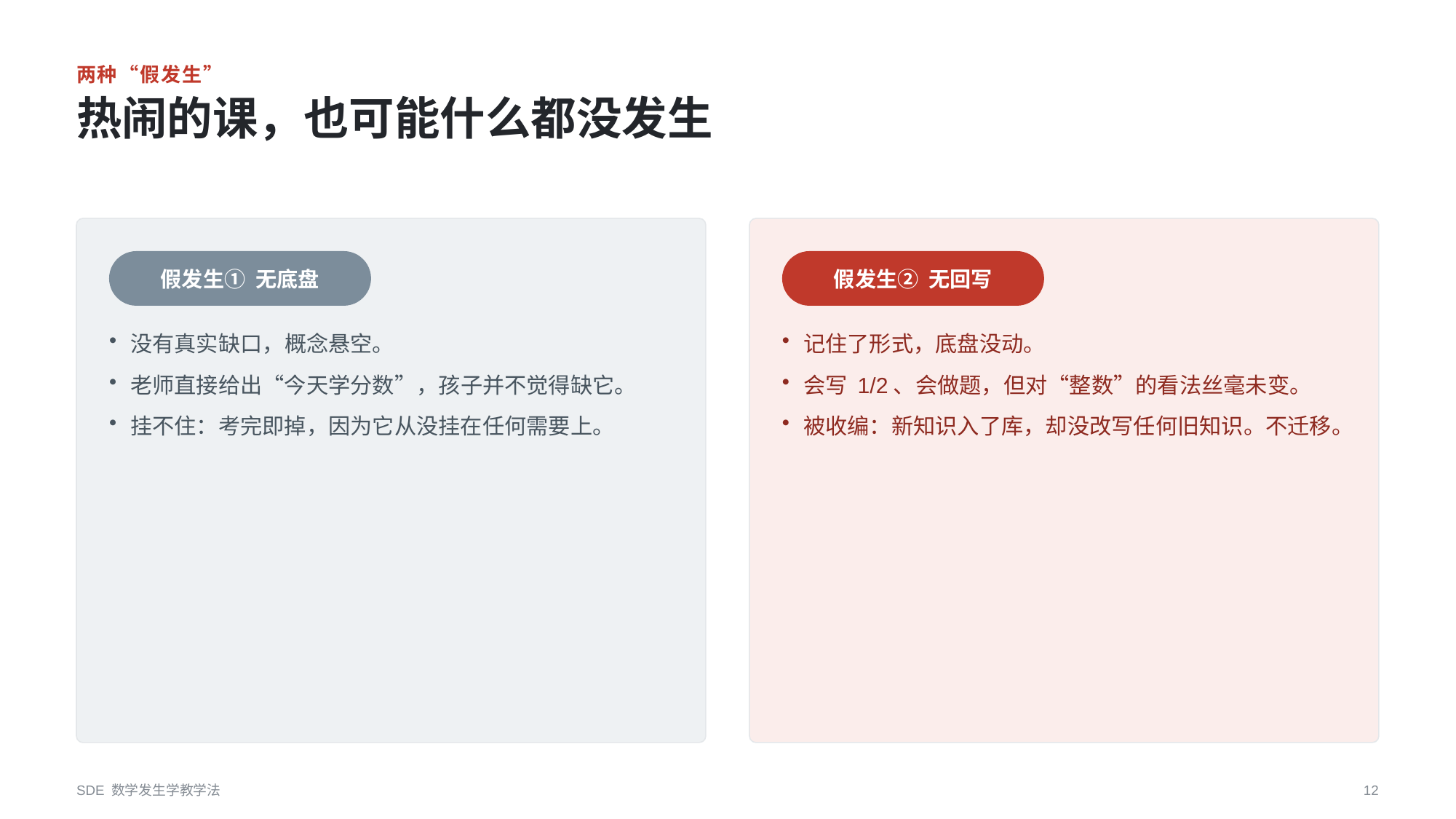

两种“假发生”
热闹的课，也可能什么都没发生

假发生①  无底盘

假发生②  无回写
没有真实缺口，概念悬空。
老师直接给出“今天学分数”，孩子并不觉得缺它。
挂不住：考完即掉，因为它从没挂在任何需要上。
记住了形式，底盘没动。
会写 1/2、会做题，但对“整数”的看法丝毫未变。
被收编：新知识入了库，却没改写任何旧知识。不迁移。
SDE 数学发生学教学法
12